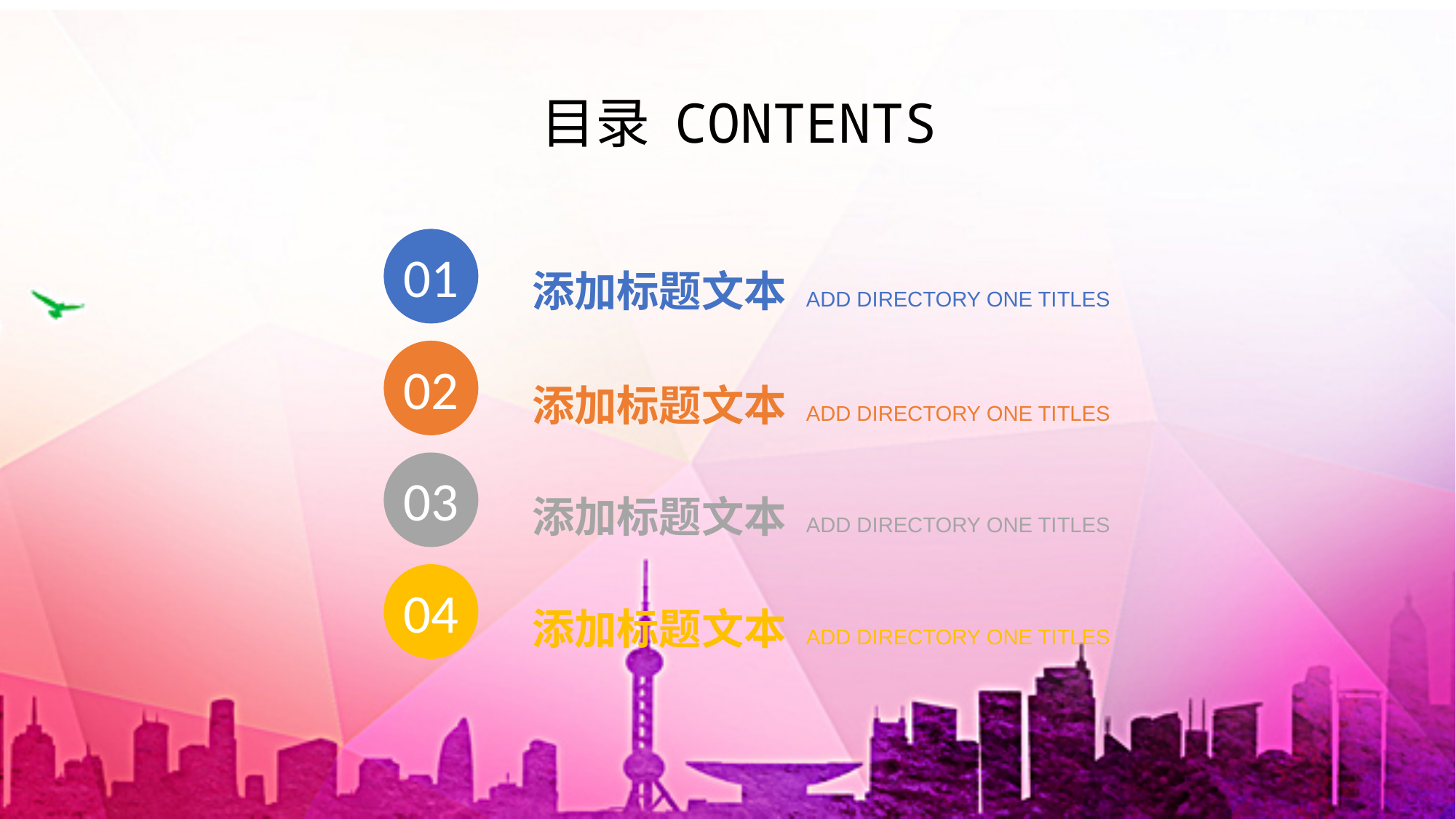

目录 CONTENTS

01
添加标题文本 ADD DIRECTORY ONE TITLES

02
添加标题文本 ADD DIRECTORY ONE TITLES

03
添加标题文本 ADD DIRECTORY ONE TITLES

04
添加标题文本 ADD DIRECTORY ONE TITLES